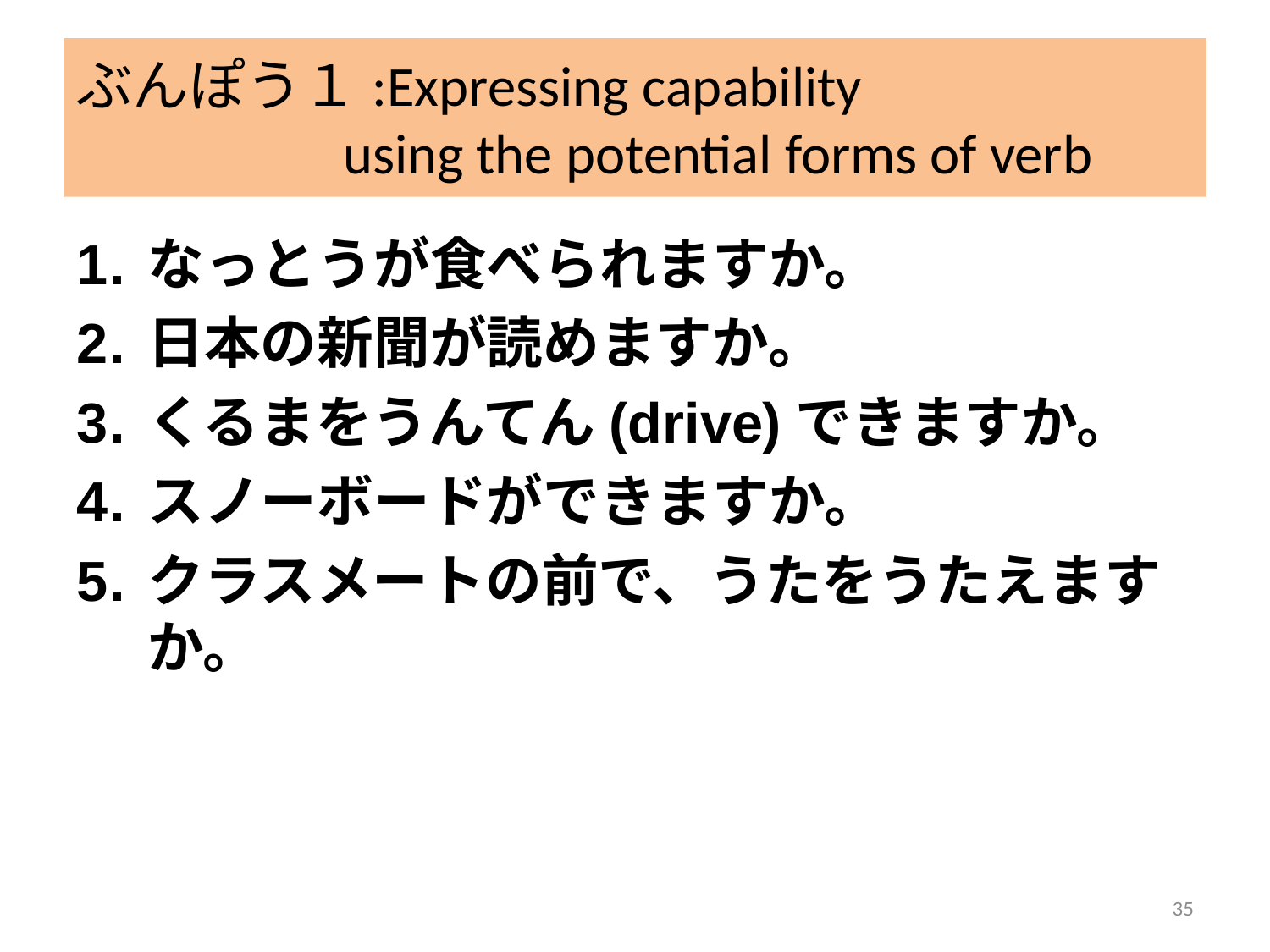

# ぶんぽう１:Expressing capability using the potential forms of verb
なっとうが食べられますか。
日本の新聞が読めますか。
くるまをうんてん(drive)できますか。
スノーボードができますか。
クラスメートの前で、うたをうたえますか。
35